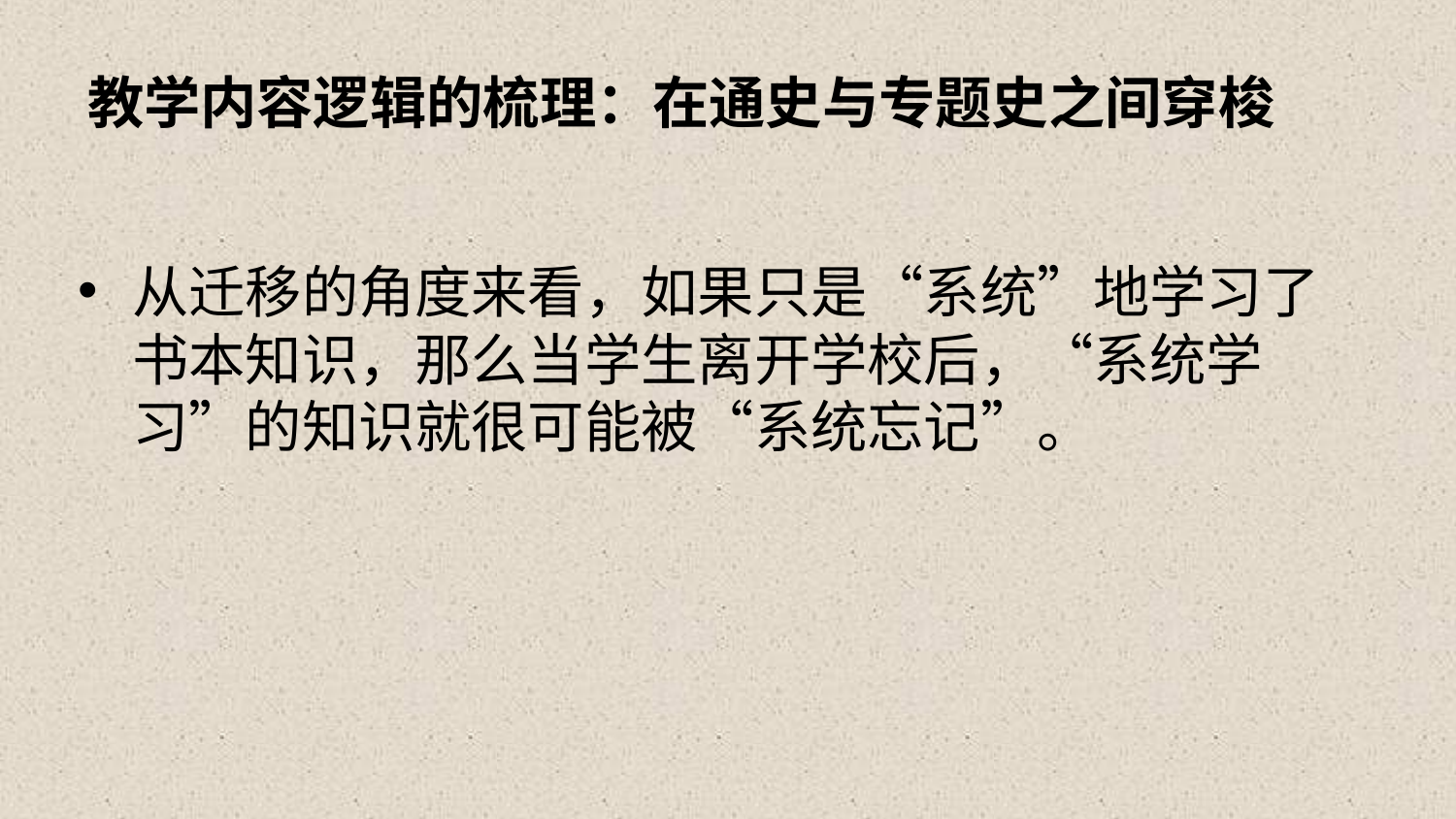

# 教学内容逻辑的梳理：在通史与专题史之间穿梭
从迁移的角度来看，如果只是“系统”地学习了书本知识，那么当学生离开学校后，“系统学习”的知识就很可能被“系统忘记”。